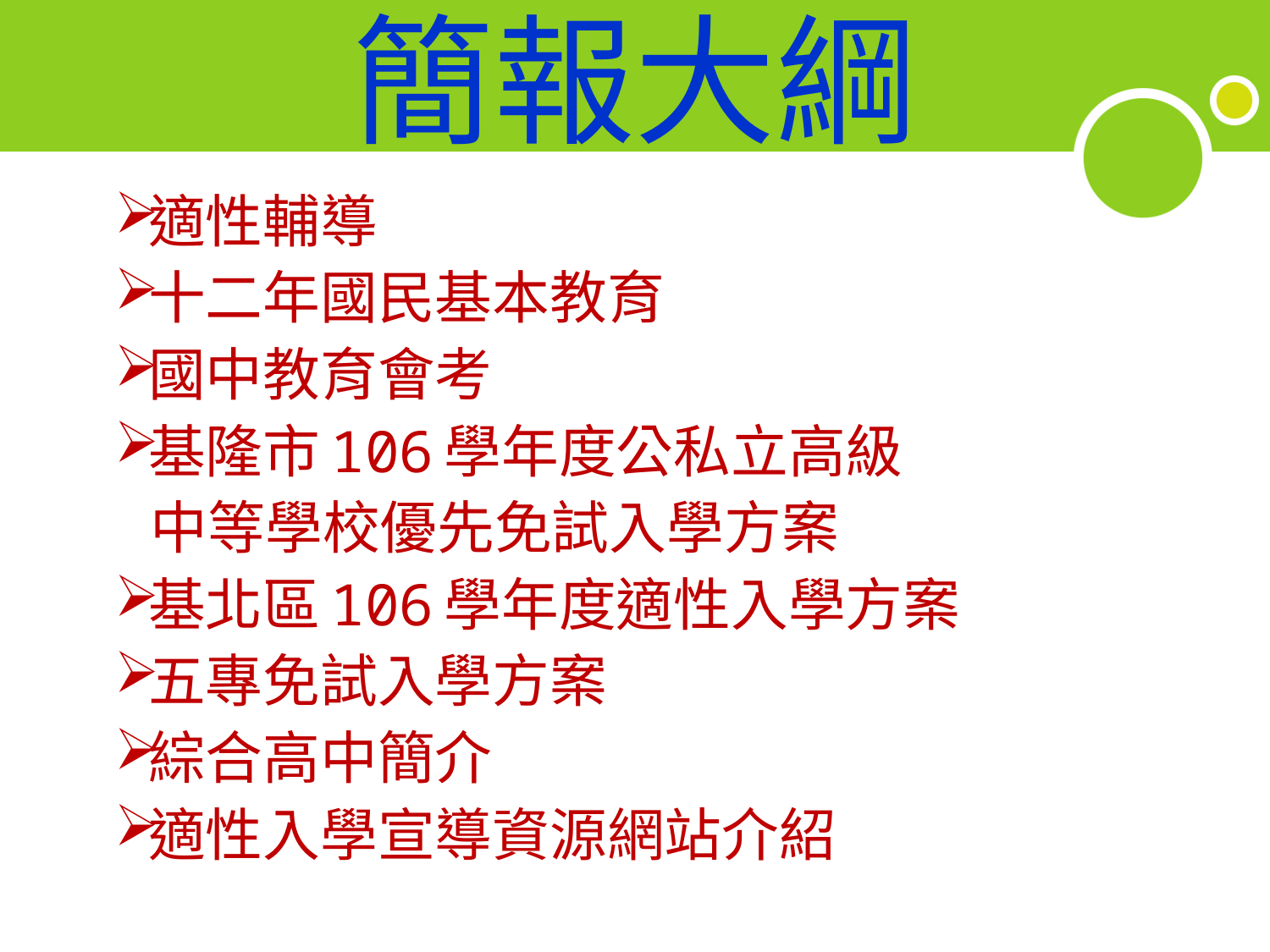

# 簡報大綱
適性輔導
十二年國民基本教育
國中教育會考
基隆市106學年度公私立高級
  中等學校優先免試入學方案
基北區106學年度適性入學方案
五專免試入學方案
綜合高中簡介
適性入學宣導資源網站介紹